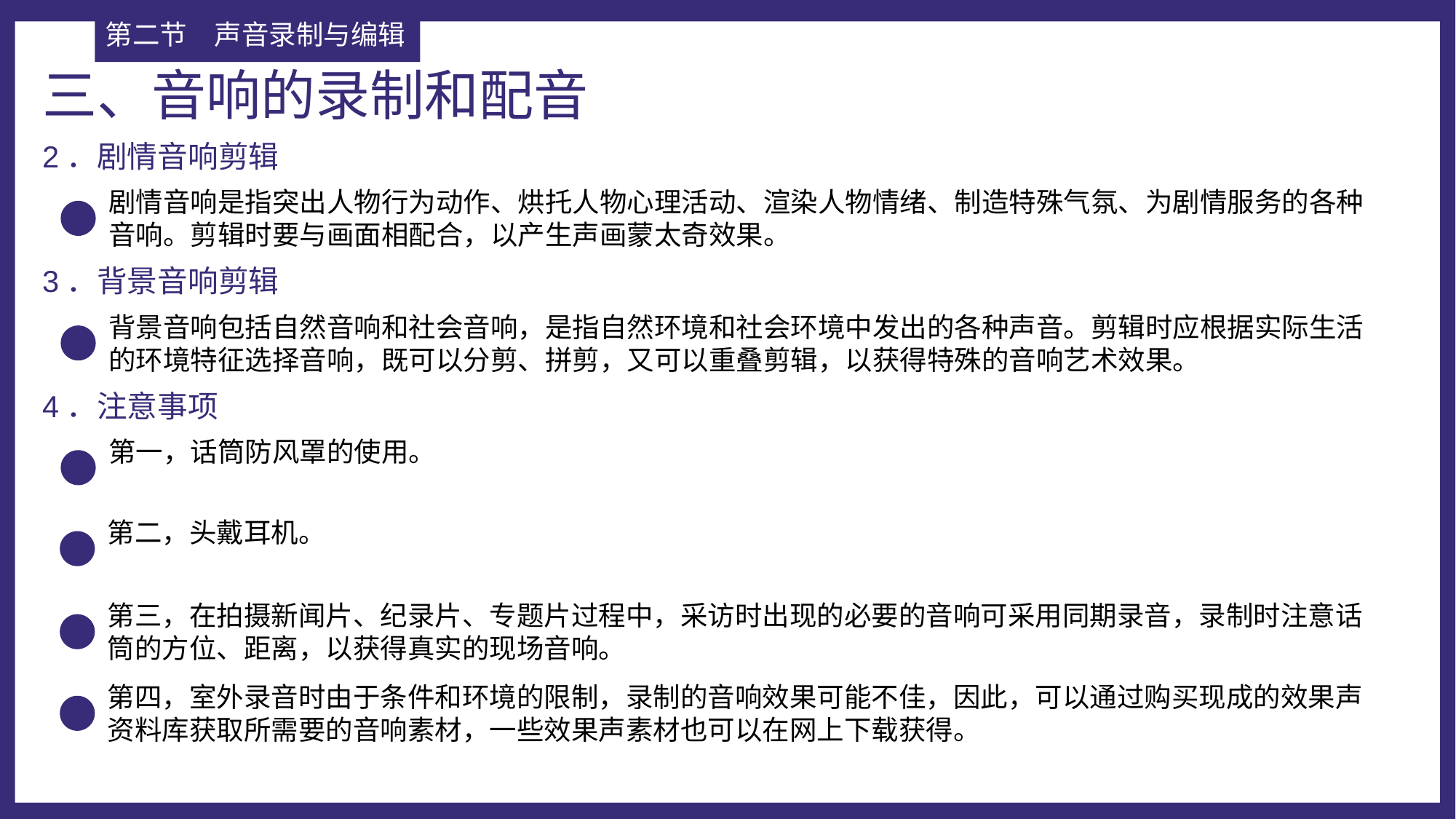

第二节	声音录制与编辑
三、音响的录制和配音
2．剧情音响剪辑
剧情音响是指突出人物行为动作、烘托人物心理活动、渲染人物情绪、制造特殊气氛、为剧情服务的各种音响。剪辑时要与画面相配合，以产生声画蒙太奇效果。

3．背景音响剪辑
背景音响包括自然音响和社会音响，是指自然环境和社会环境中发出的各种声音。剪辑时应根据实际生活的环境特征选择音响，既可以分剪、拼剪，又可以重叠剪辑，以获得特殊的音响艺术效果。

4．注意事项
第一，话筒防风罩的使用。

第二，头戴耳机。

第三，在拍摄新闻片、纪录片、专题片过程中，采访时出现的必要的音响可采用同期录音，录制时注意话筒的方位、距离，以获得真实的现场音响。

第四，室外录音时由于条件和环境的限制，录制的音响效果可能不佳，因此，可以通过购买现成的效果声资料库获取所需要的音响素材，一些效果声素材也可以在网上下载获得。